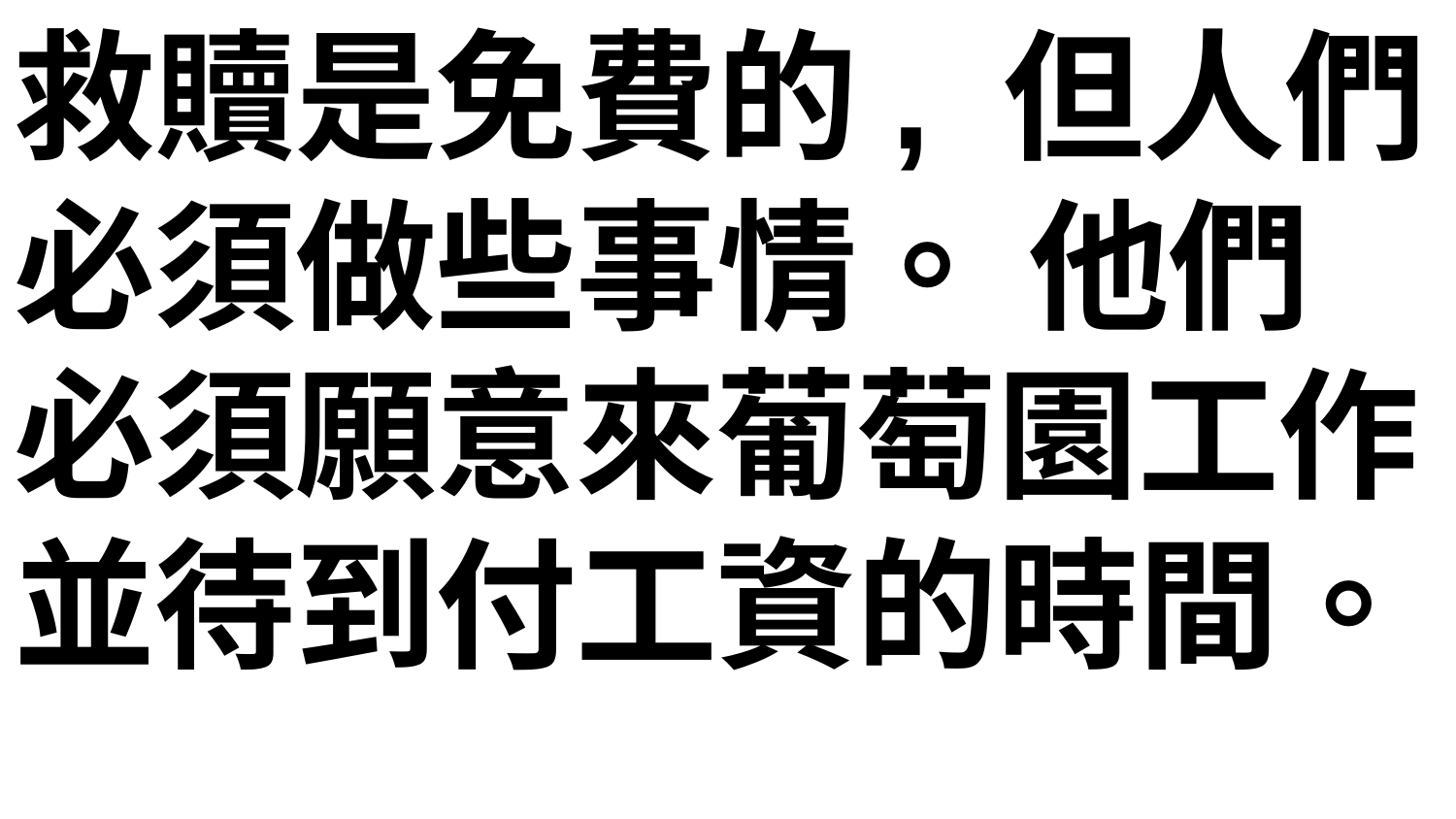

救贖是免費的, 但人們必須做些事情。 他們必須願意來葡萄園工作並待到付工資的時間。